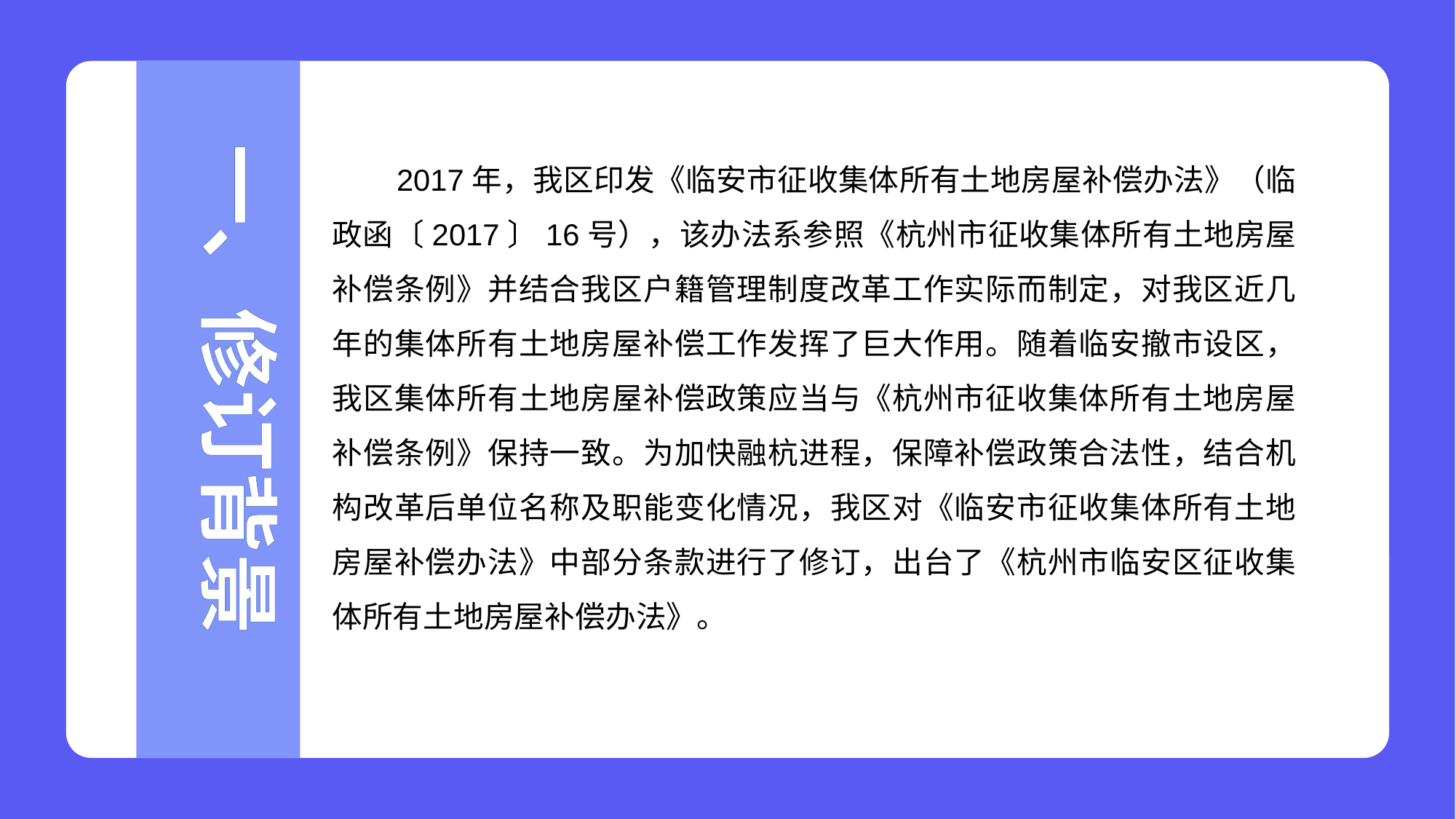

2017年，我区印发《临安市征收集体所有土地房屋补偿办法》（临政函〔2017〕16号），该办法系参照《杭州市征收集体所有土地房屋补偿条例》并结合我区户籍管理制度改革工作实际而制定，对我区近几年的集体所有土地房屋补偿工作发挥了巨大作用。随着临安撤市设区，我区集体所有土地房屋补偿政策应当与《杭州市征收集体所有土地房屋补偿条例》保持一致。为加快融杭进程，保障补偿政策合法性，结合机构改革后单位名称及职能变化情况，我区对《临安市征收集体所有土地房屋补偿办法》中部分条款进行了修订，出台了《杭州市临安区征收集体所有土地房屋补偿办法》。
一、修订背景